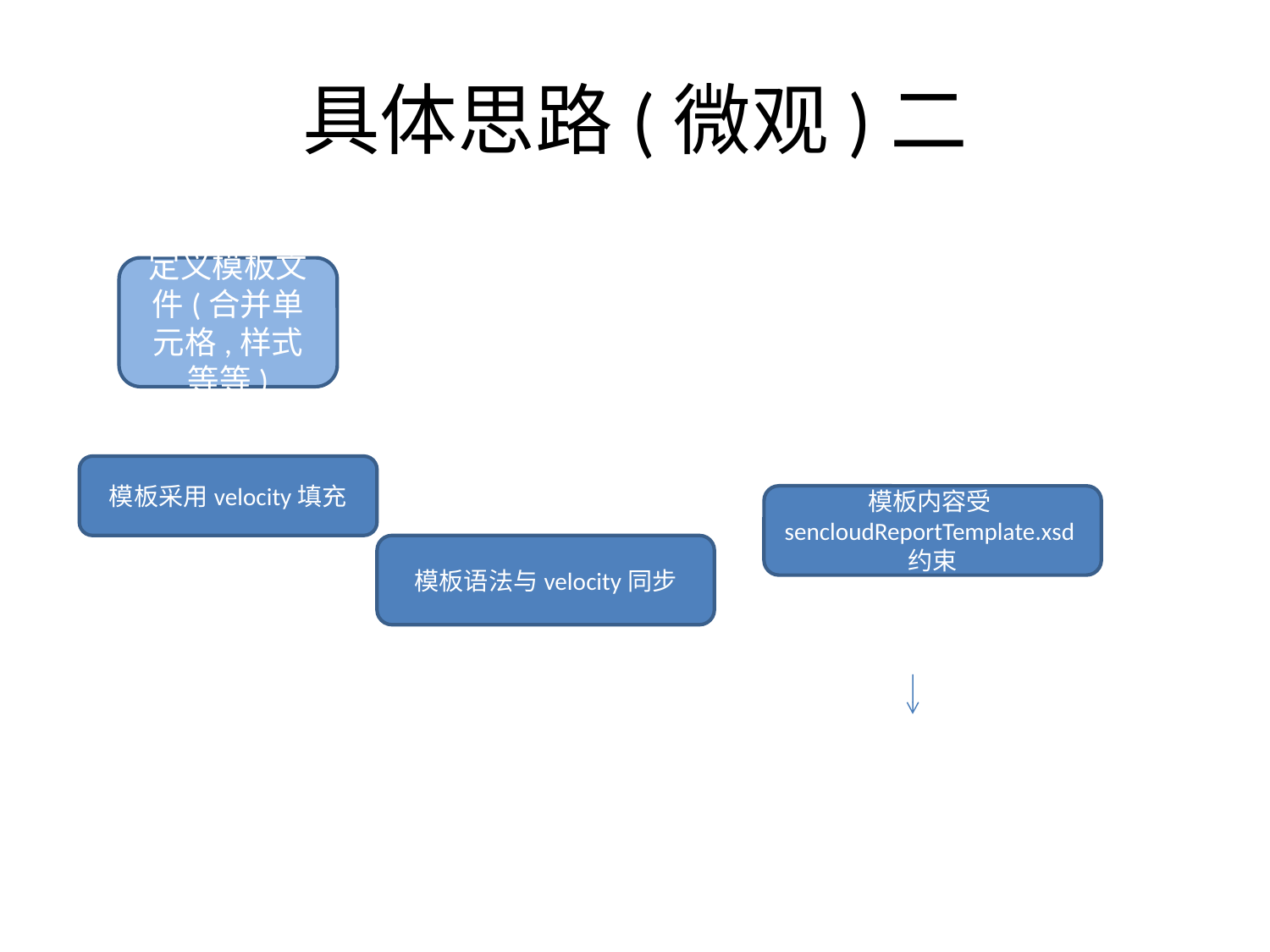

# 具体思路(微观)二

定义模板文件(合并单元格,样式等等)
模板采用velocity填充
模板内容受sencloudReportTemplate.xsd约束
模板语法与velocity同步